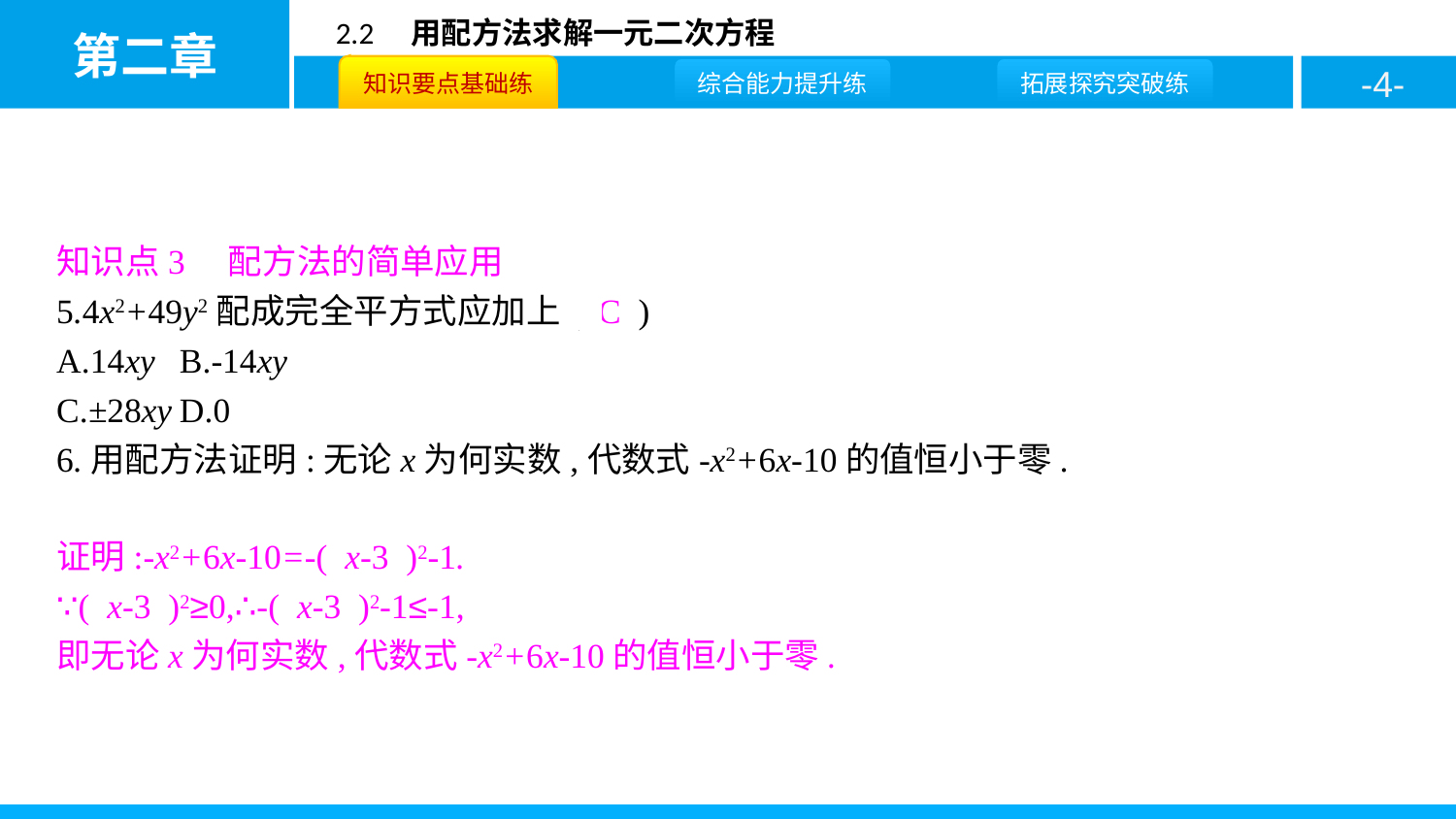

知识点3　配方法的简单应用
5.4x2+49y2配成完全平方式应加上(  C  )
A.14xy	B.-14xy
C.±28xy	D.0
6.用配方法证明:无论x为何实数,代数式-x2+6x-10的值恒小于零.

证明:-x2+6x-10=-(  x-3  )2-1.
∵(  x-3  )2≥0,∴-(  x-3  )2-1≤-1,
即无论x为何实数,代数式-x2+6x-10的值恒小于零.